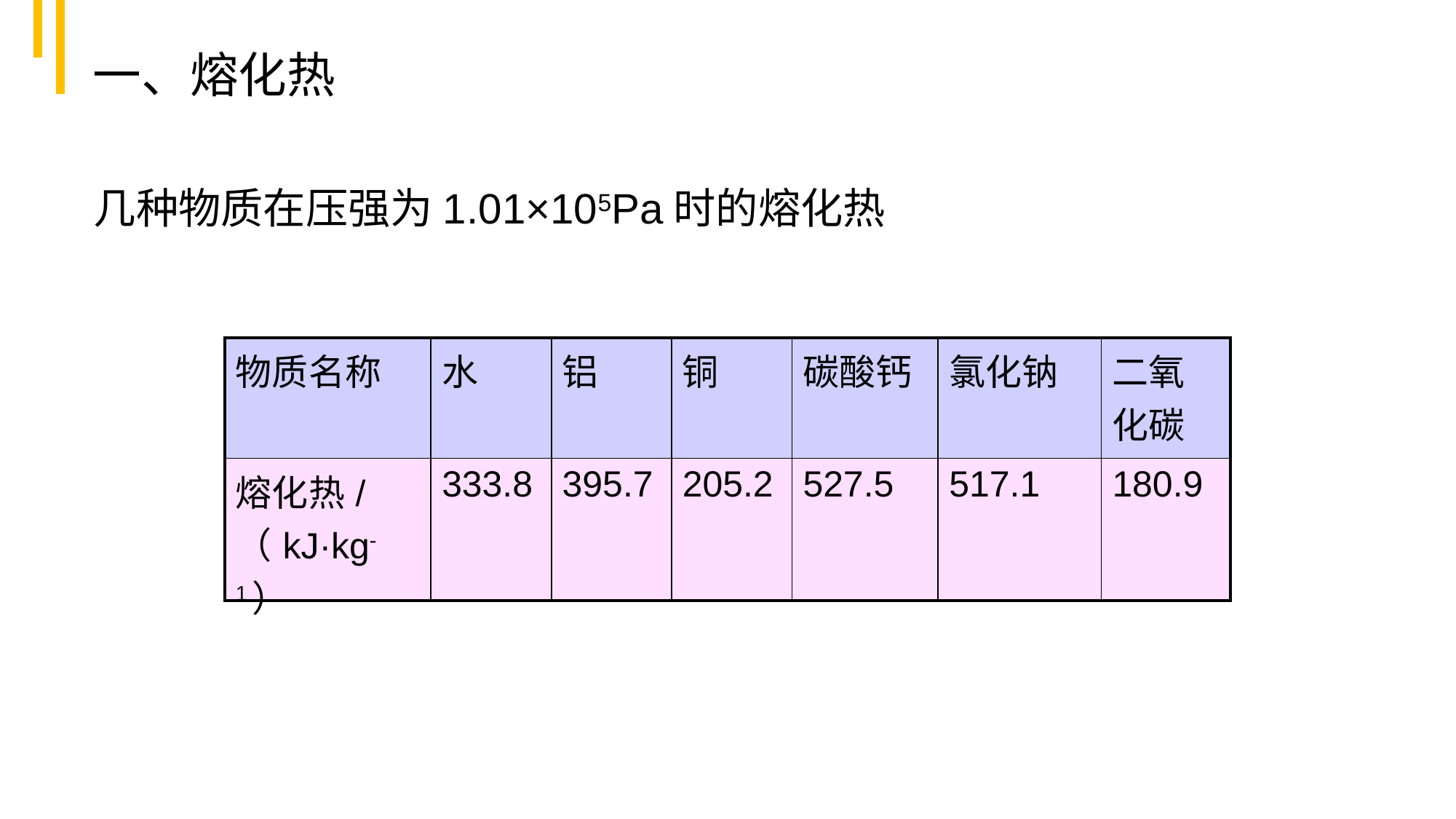

一、熔化热
几种物质在压强为1.01×105Pa时的熔化热
| 物质名称 | 水 | 铝 | 铜 | 碳酸钙 | 氯化钠 | 二氧化碳 |
| --- | --- | --- | --- | --- | --- | --- |
| 熔化热/（kJ·kg-1） | 333.8 | 395.7 | 205.2 | 527.5 | 517.1 | 180.9 |